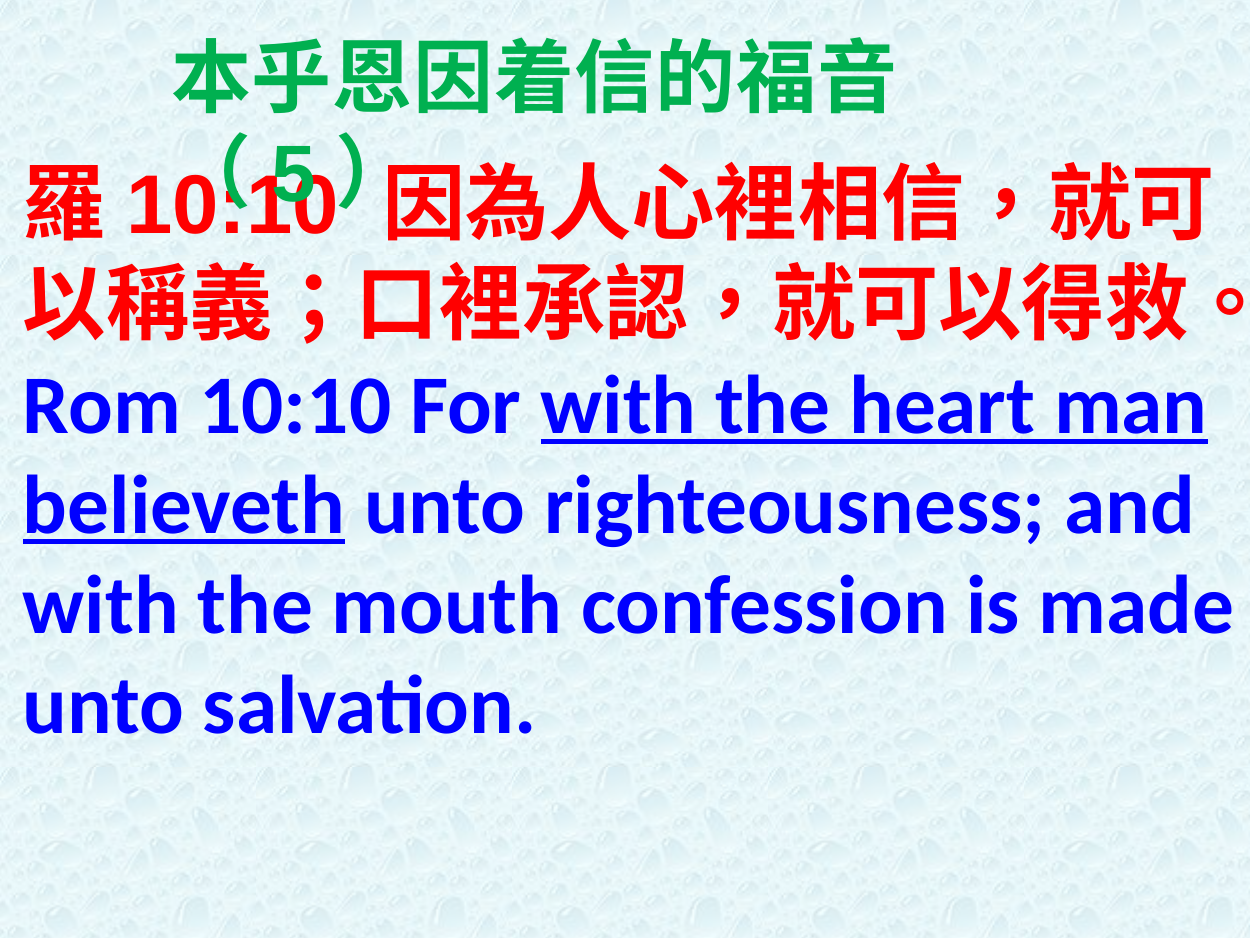

本乎恩因着信的福音（5）
羅10:10 因為人心裡相信，就可以稱義；口裡承認，就可以得救。Rom 10:10 For with the heart man believeth unto righteousness; and with the mouth confession is made unto salvation.